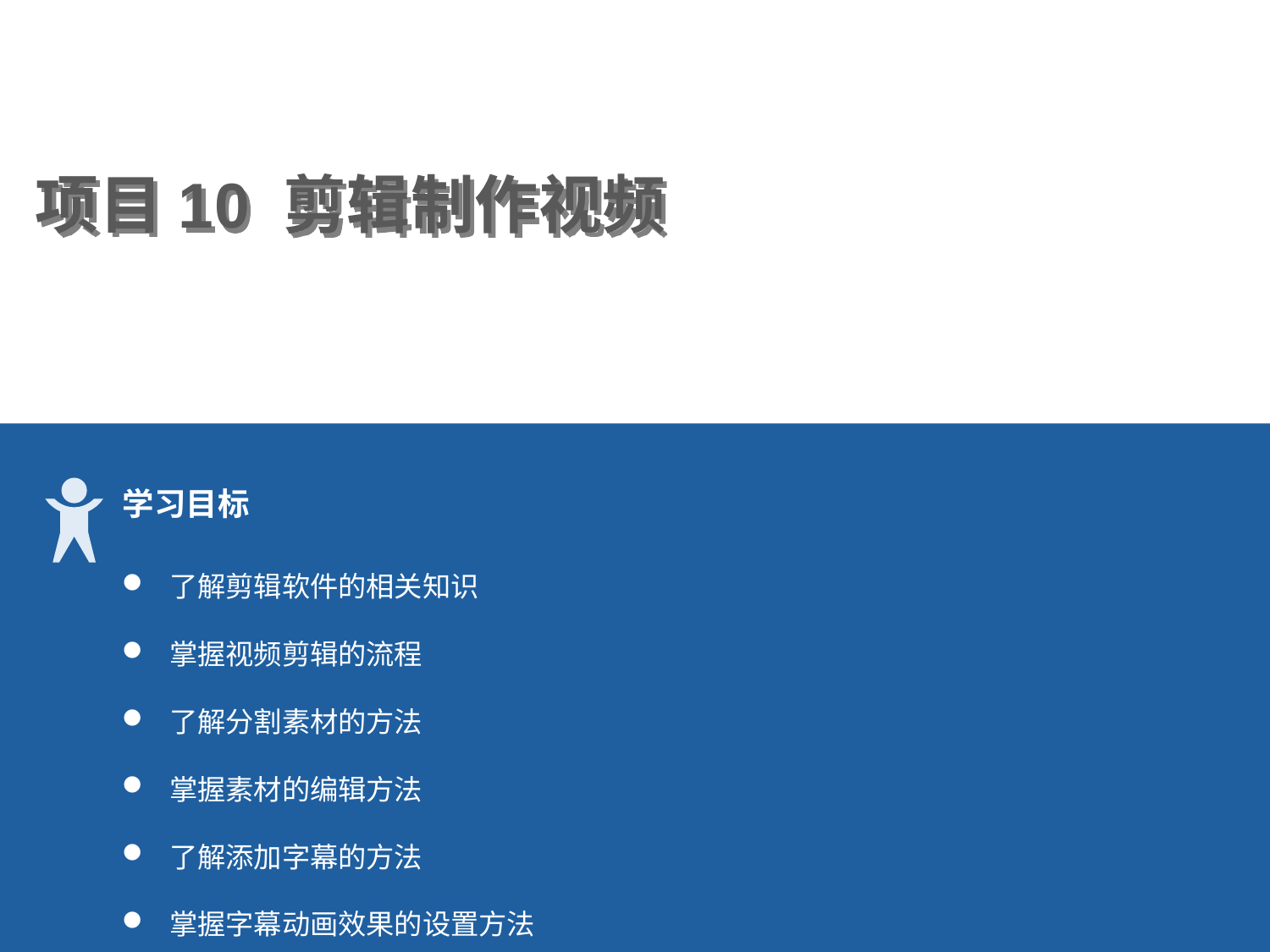

项目10 剪辑制作视频

学习目标
了解剪辑软件的相关知识
掌握视频剪辑的流程
了解分割素材的方法
掌握素材的编辑方法
了解添加字幕的方法
掌握字幕动画效果的设置方法